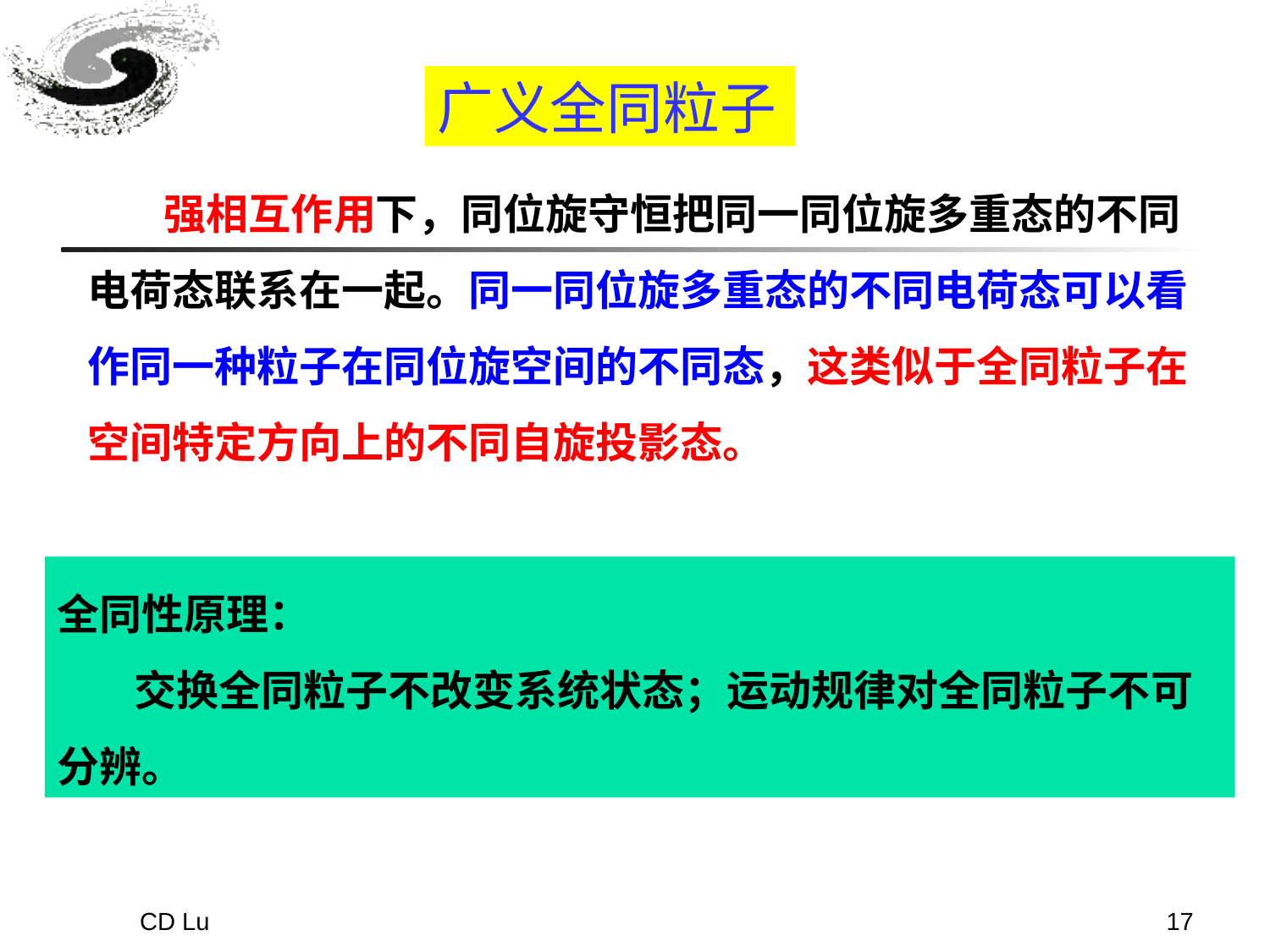

广义全同粒子
       强相互作用下，同位旋守恒把同一同位旋多重态的不同电荷态联系在一起。同一同位旋多重态的不同电荷态可以看作同一种粒子在同位旋空间的不同态，这类似于全同粒子在空间特定方向上的不同自旋投影态。
全同性原理：
       交换全同粒子不改变系统状态；运动规律对全同粒子不可分辨。
CD Lu
17